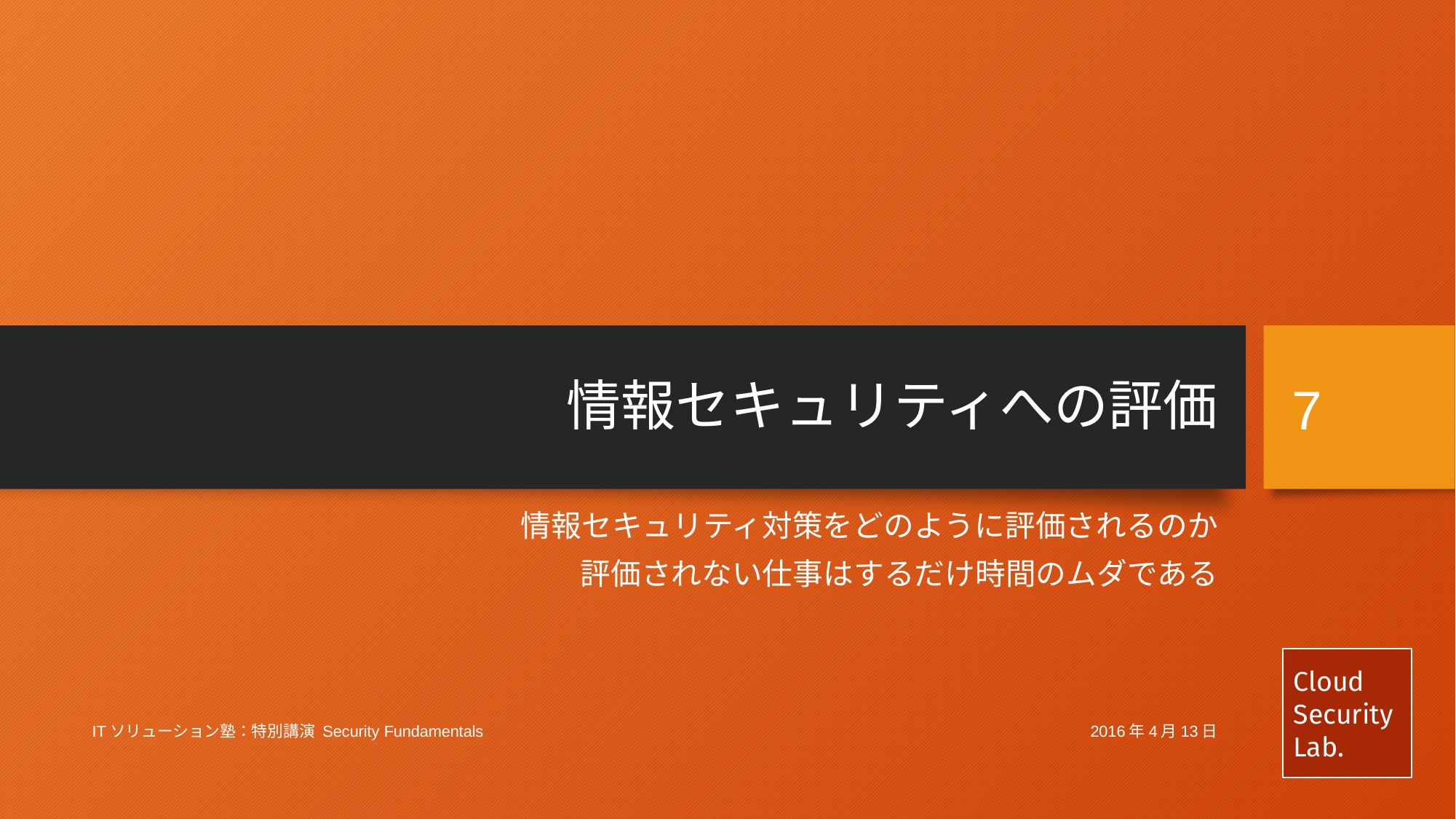

# 情報セキュリティへの評価
7
情報セキュリティ対策をどのように評価されるのか
評価されない仕事はするだけ時間のムダである
2016年4月13日
ITソリューション塾：特別講演 Security Fundamentals